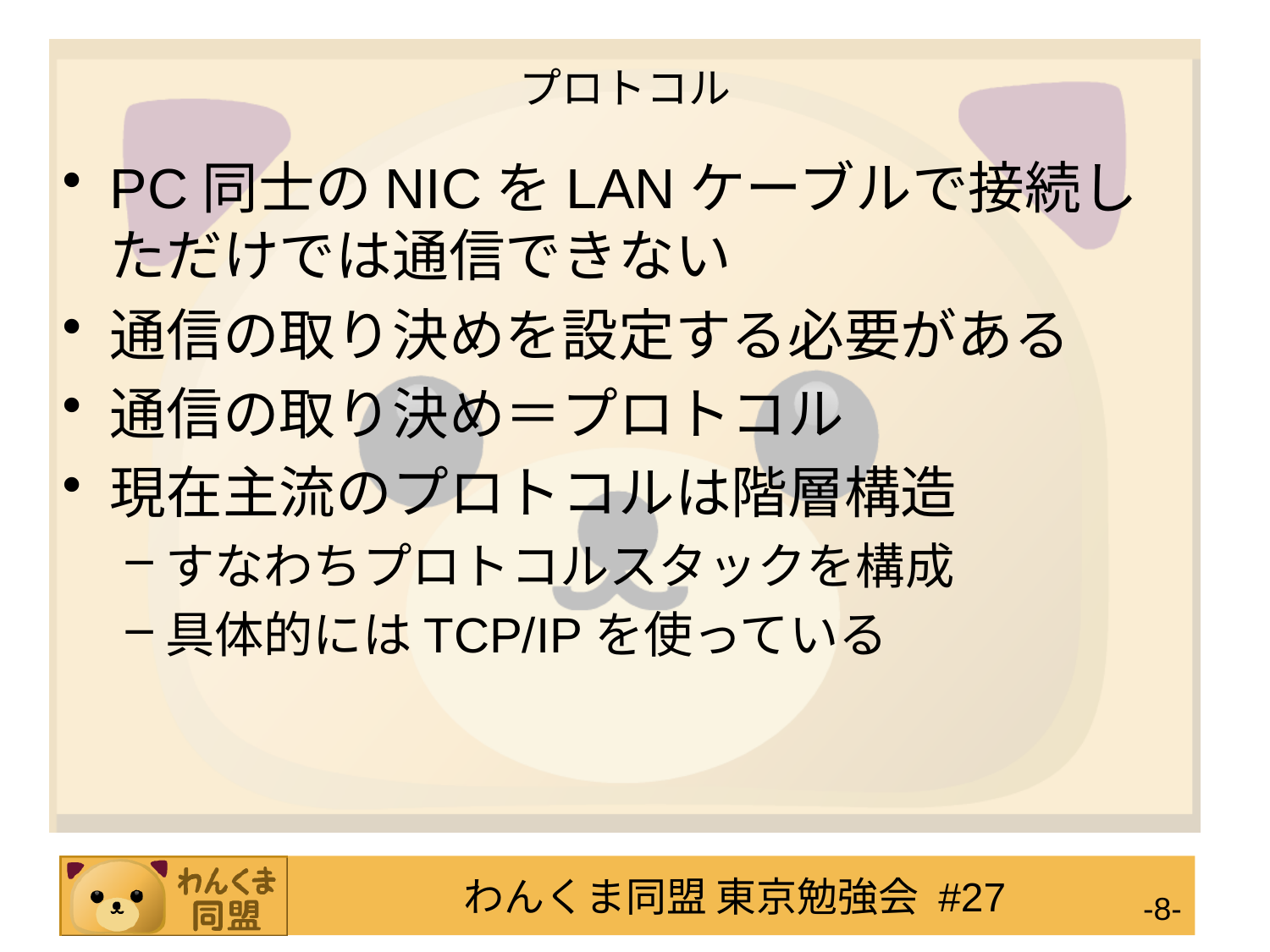

# プロトコル
PC同士のNICをLANケーブルで接続しただけでは通信できない
通信の取り決めを設定する必要がある
通信の取り決め＝プロトコル
現在主流のプロトコルは階層構造
すなわちプロトコルスタックを構成
具体的にはTCP/IPを使っている